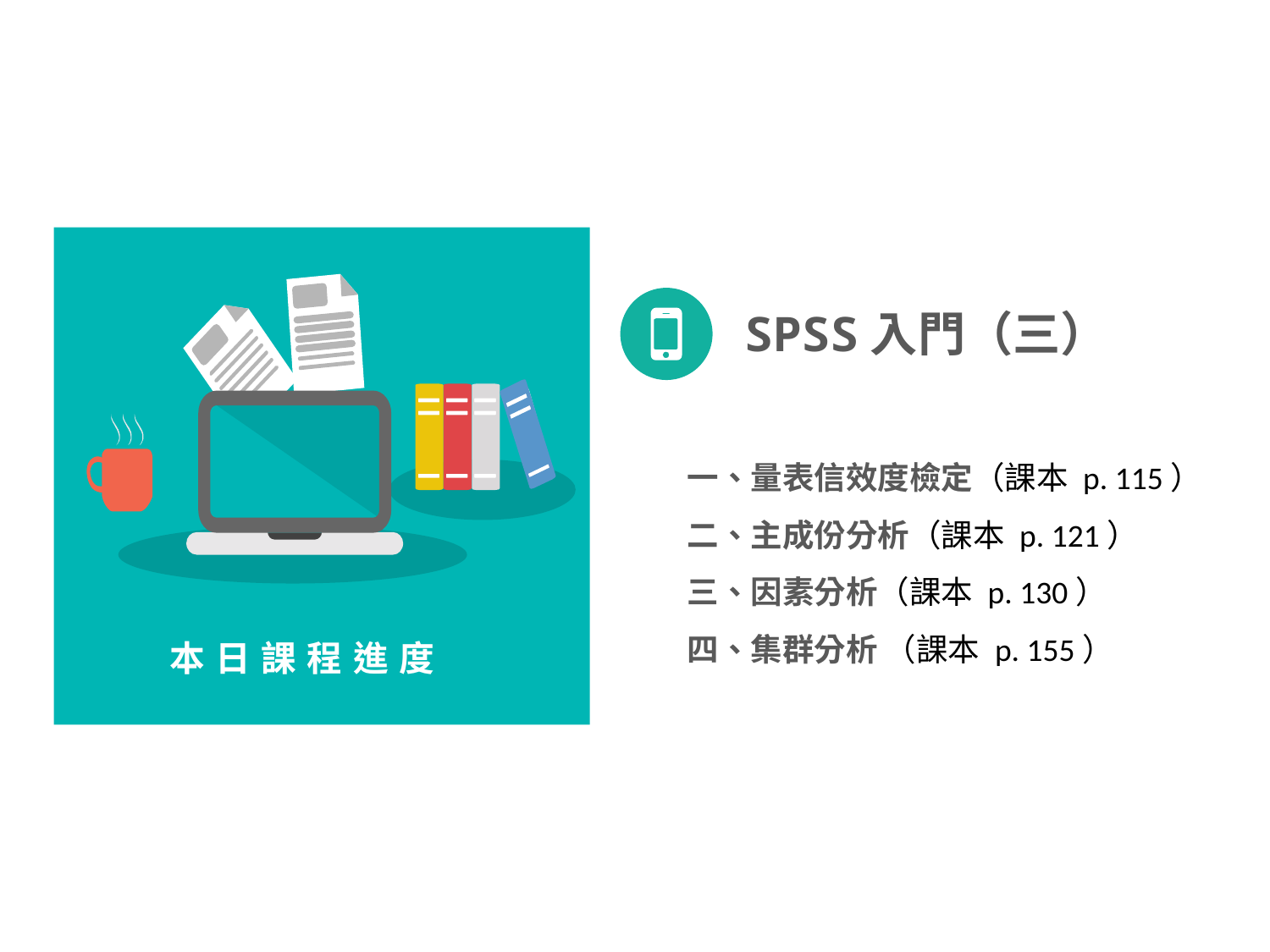

SPSS入門（三）

一、量表信效度檢定（課本 p. 115）
二、主成份分析（課本 p. 121）
三、因素分析（課本 p. 130）
四、集群分析 （課本 p. 155）

  本日課程進度